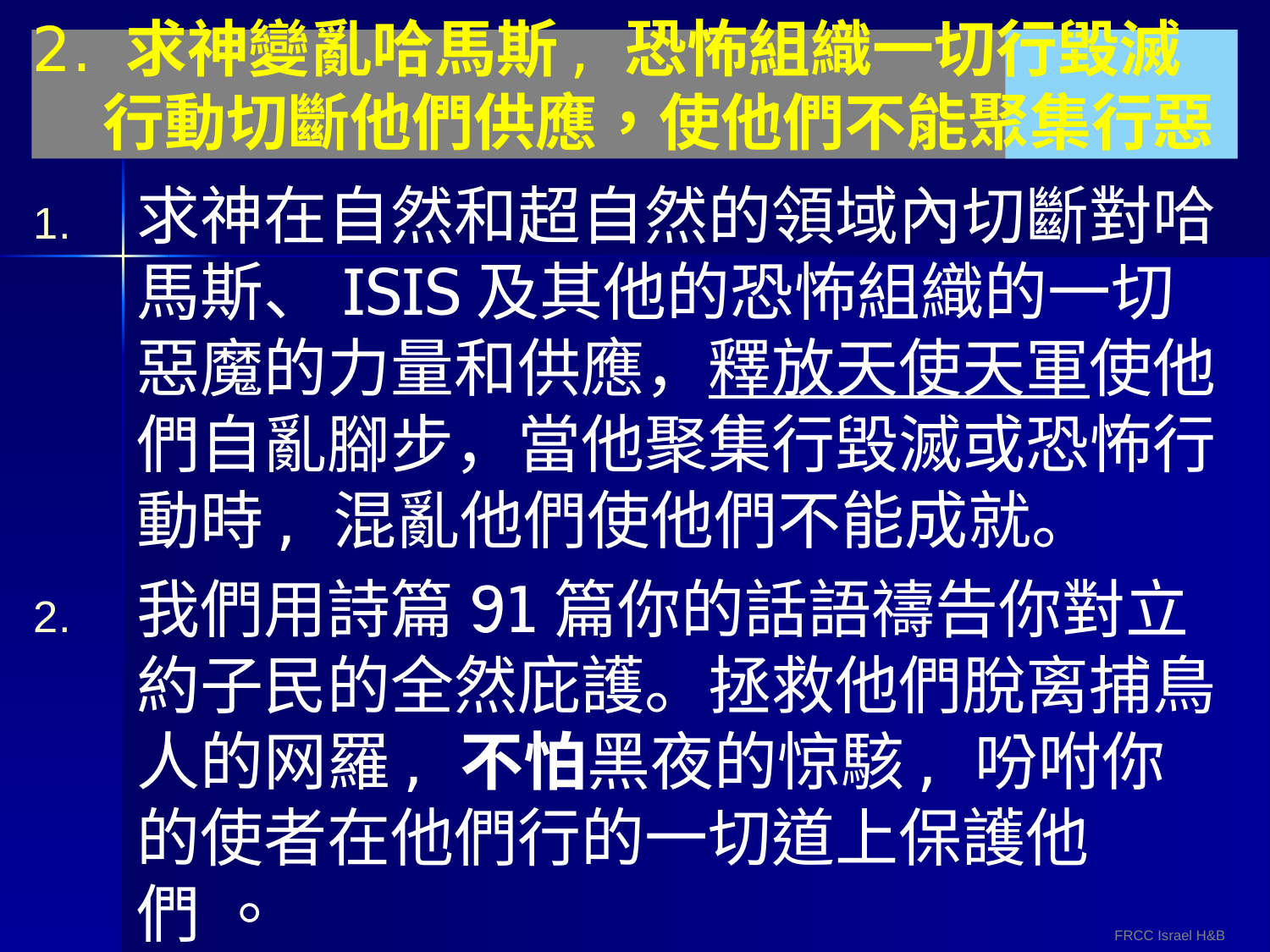

# 2. 求神變亂哈馬斯, 恐怖組織一切行毀滅行動切斷他們供應，使他們不能聚集行惡
求神在自然和超自然的領域內切斷對哈馬斯、ISIS及其他的恐怖組織的一切惡魔的力量和供應，釋放天使天軍使他們自亂腳步，當他聚集行毀滅或恐怖行動時, 混亂他們使他們不能成就。
我們用詩篇91篇你的話語禱告你對立約子民的全然庇護。拯救他們脫离捕鳥人的网羅, 不怕黑夜的惊駭, 吩咐你的使者在他們行的一切道上保護他們 。